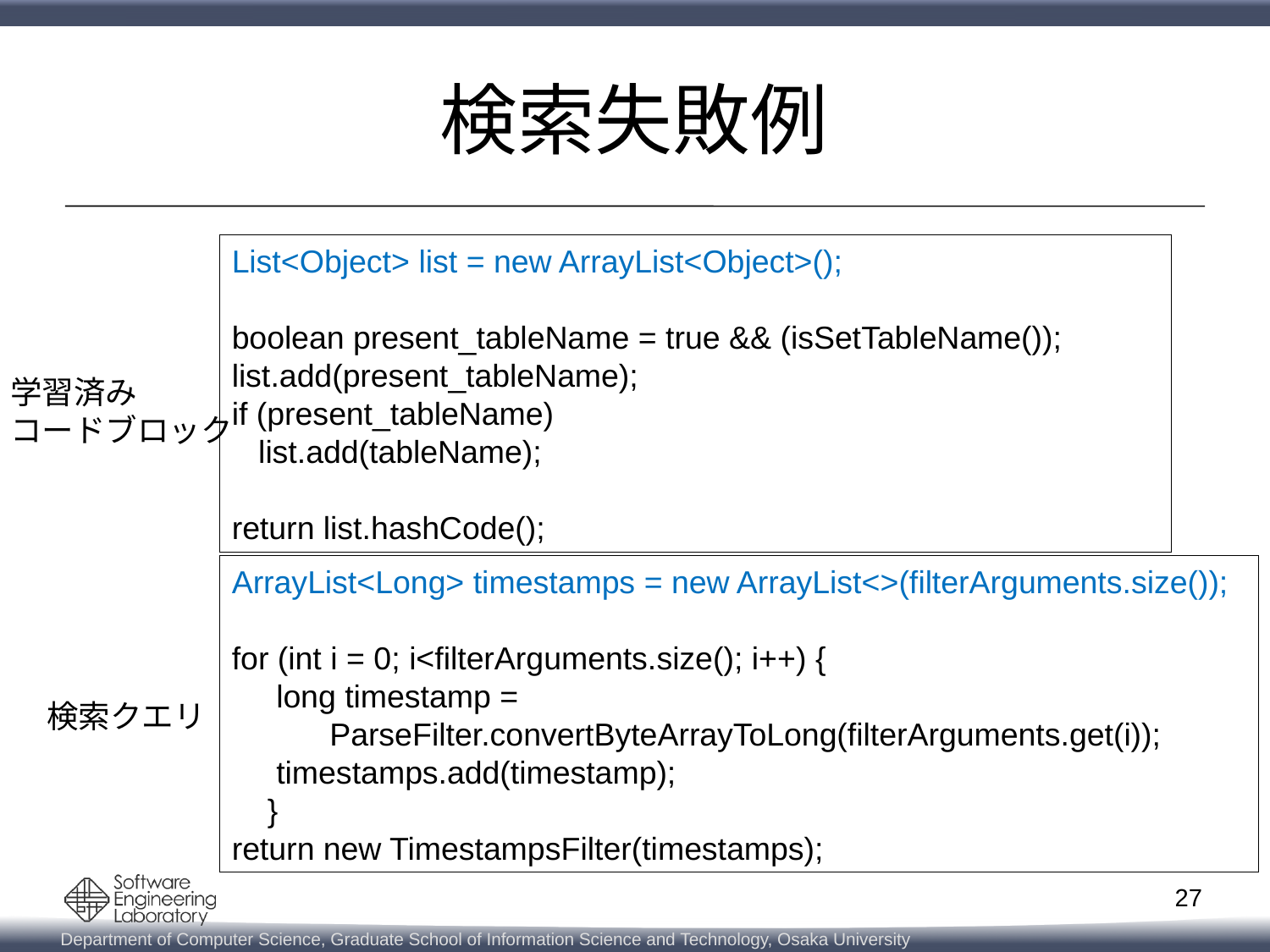

# 検索失敗例
List<Object> list = new ArrayList<Object>();

boolean present_tableName = true && (isSetTableName());
list.add(present_tableName);
if (present_tableName)
   list.add(tableName);

return list.hashCode();
学習済み
コードブロック
ArrayList<Long> timestamps = new ArrayList<>(filterArguments.size());

for (int i = 0; i<filterArguments.size(); i++) {
     long timestamp =
           ParseFilter.convertByteArrayToLong(filterArguments.get(i));
     timestamps.add(timestamp);
    }
return new TimestampsFilter(timestamps);
検索クエリ
27